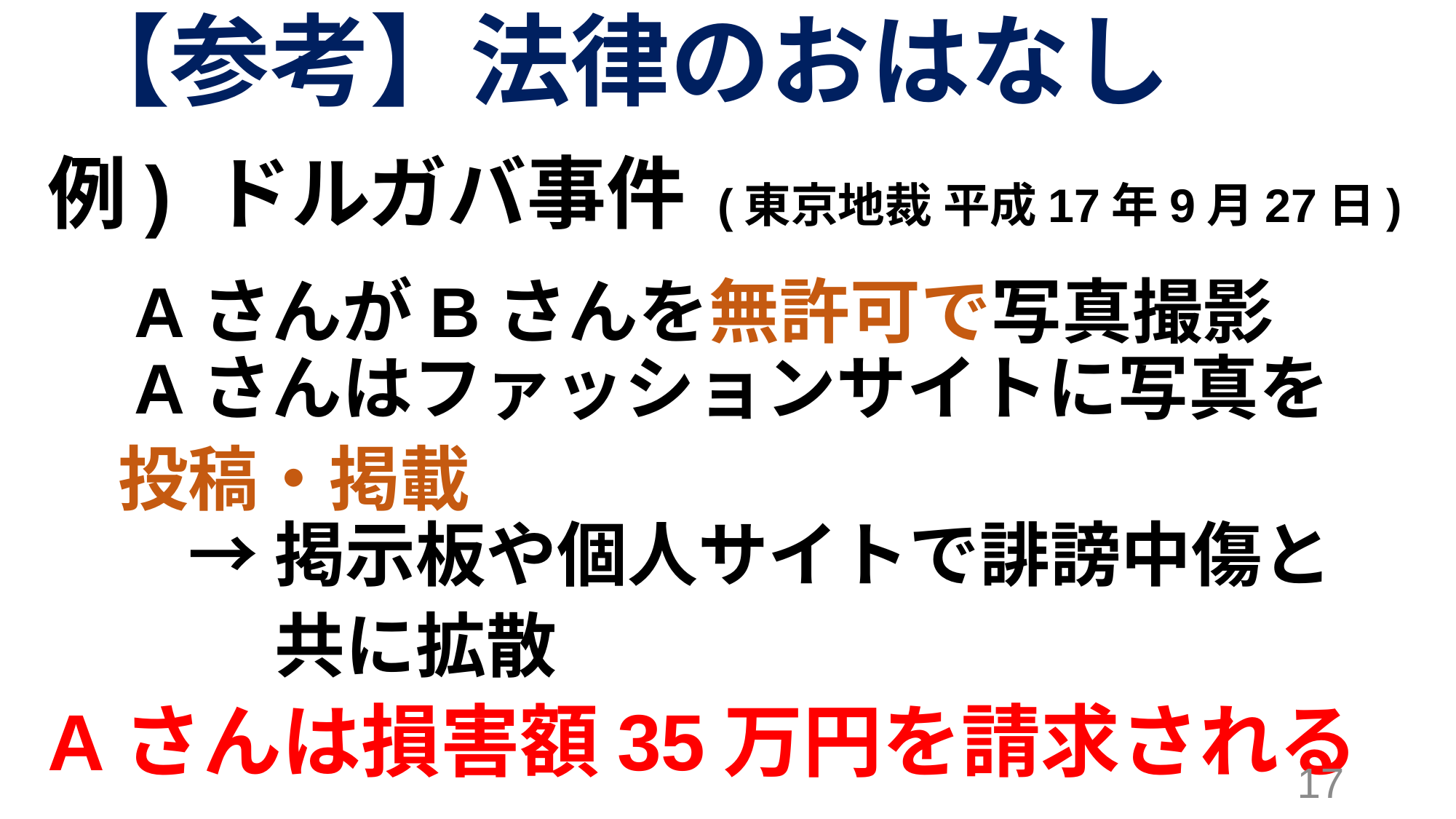

# 【参考】法律のおはなし
例) ドルガバ事件 (東京地裁 平成17年9月27日)
　AさんがBさんを無許可で写真撮影
　Aさんはファッションサイトに写真を
　投稿・掲載
　　→ 掲示板や個人サイトで誹謗中傷と
　　　 共に拡散
Aさんは損害額35万円を請求される
17